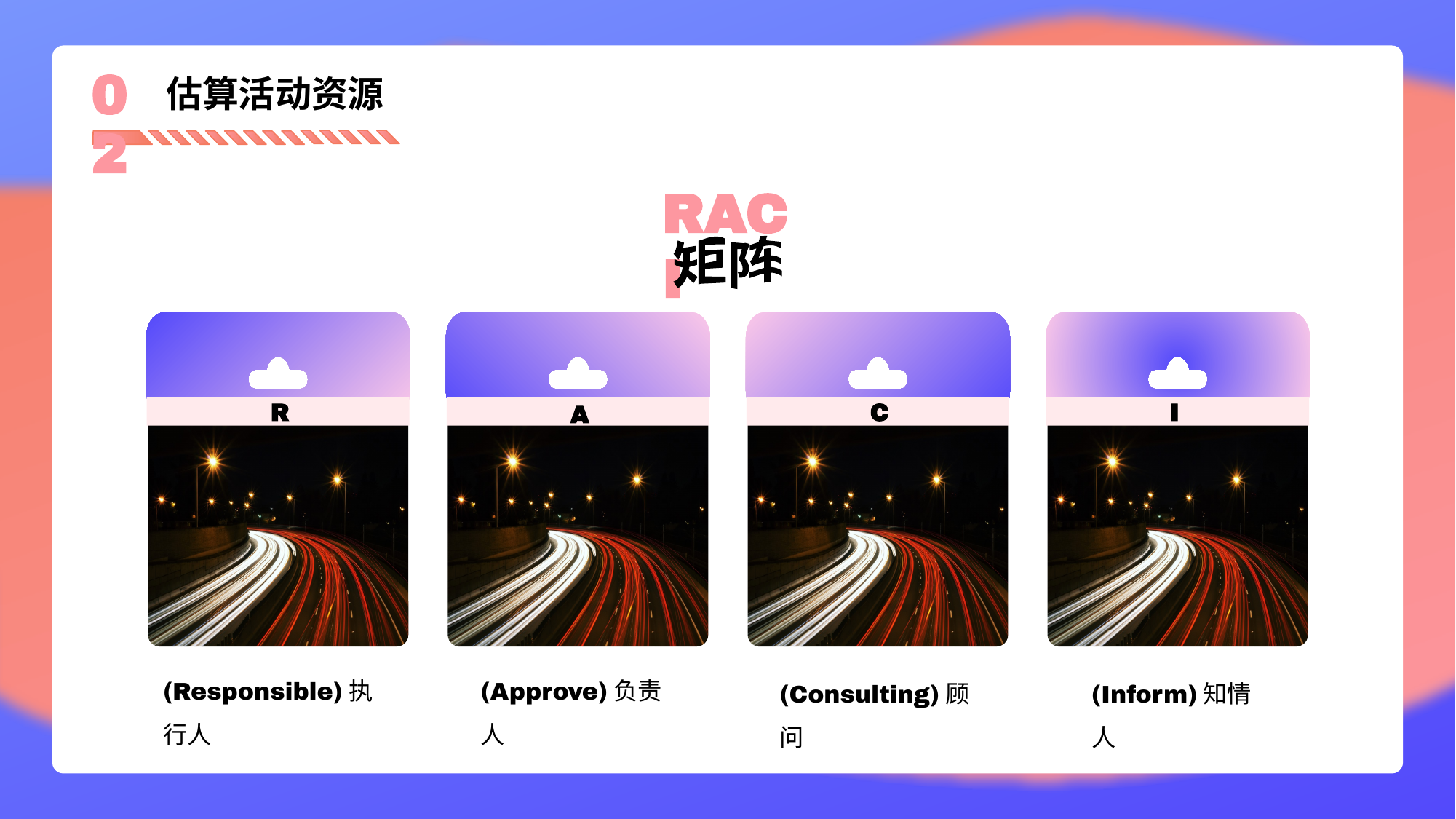

02
# 估算活动资源
RACI
矩阵

R
C
I
A
(Responsible)执行人
(Approve)负责人
(Inform)知情人
(Consulting)顾问